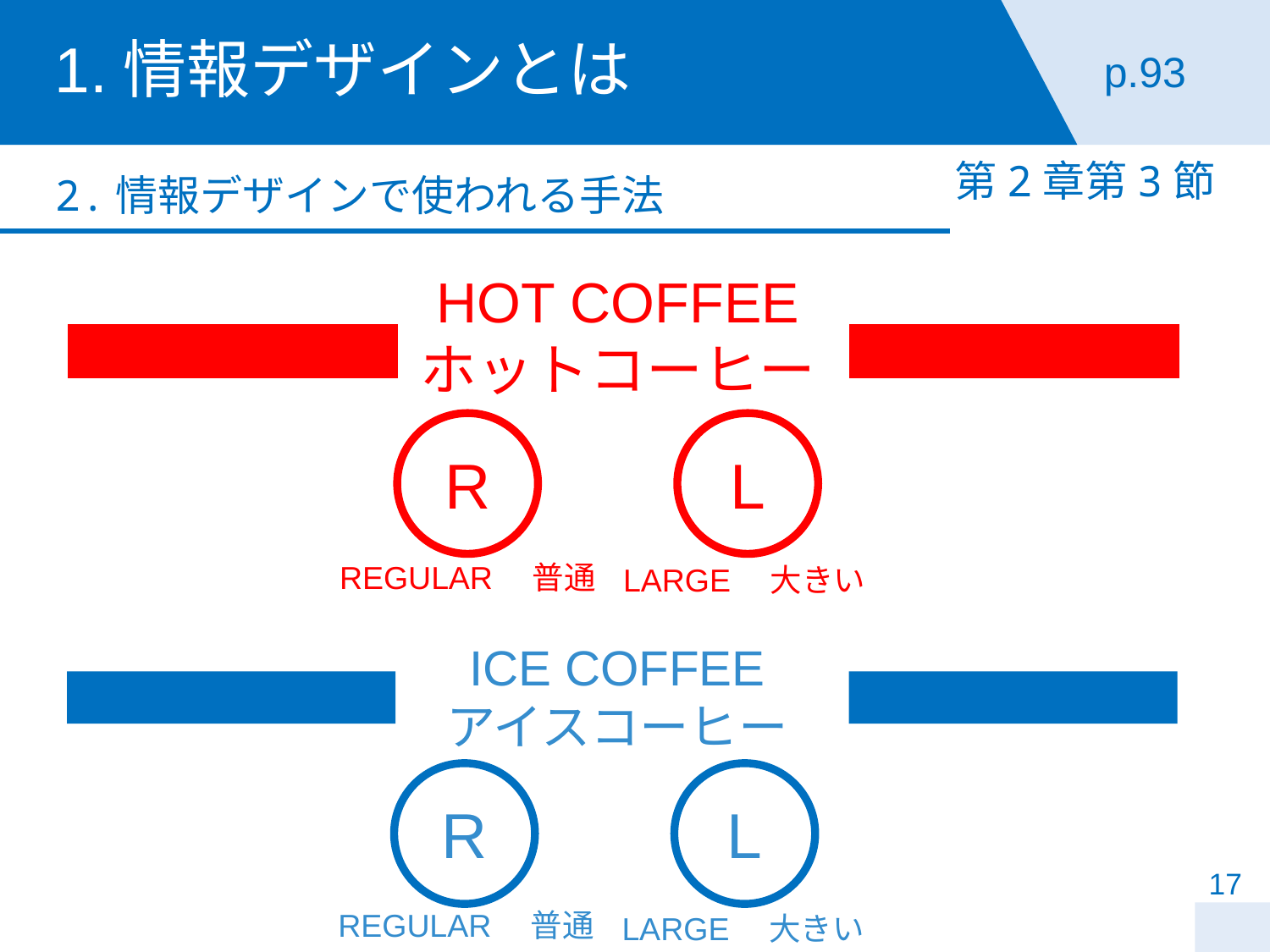

# 1.情報デザインとは
p.93
第2章第3節
2.情報デザインで使われる手法
HOT COFFEE
ホットコーヒー

L
R
REGULAR　普通
LARGE　大きい
ICE COFFEE
アイスコーヒー

L
R
17
REGULAR　普通
LARGE　大きい